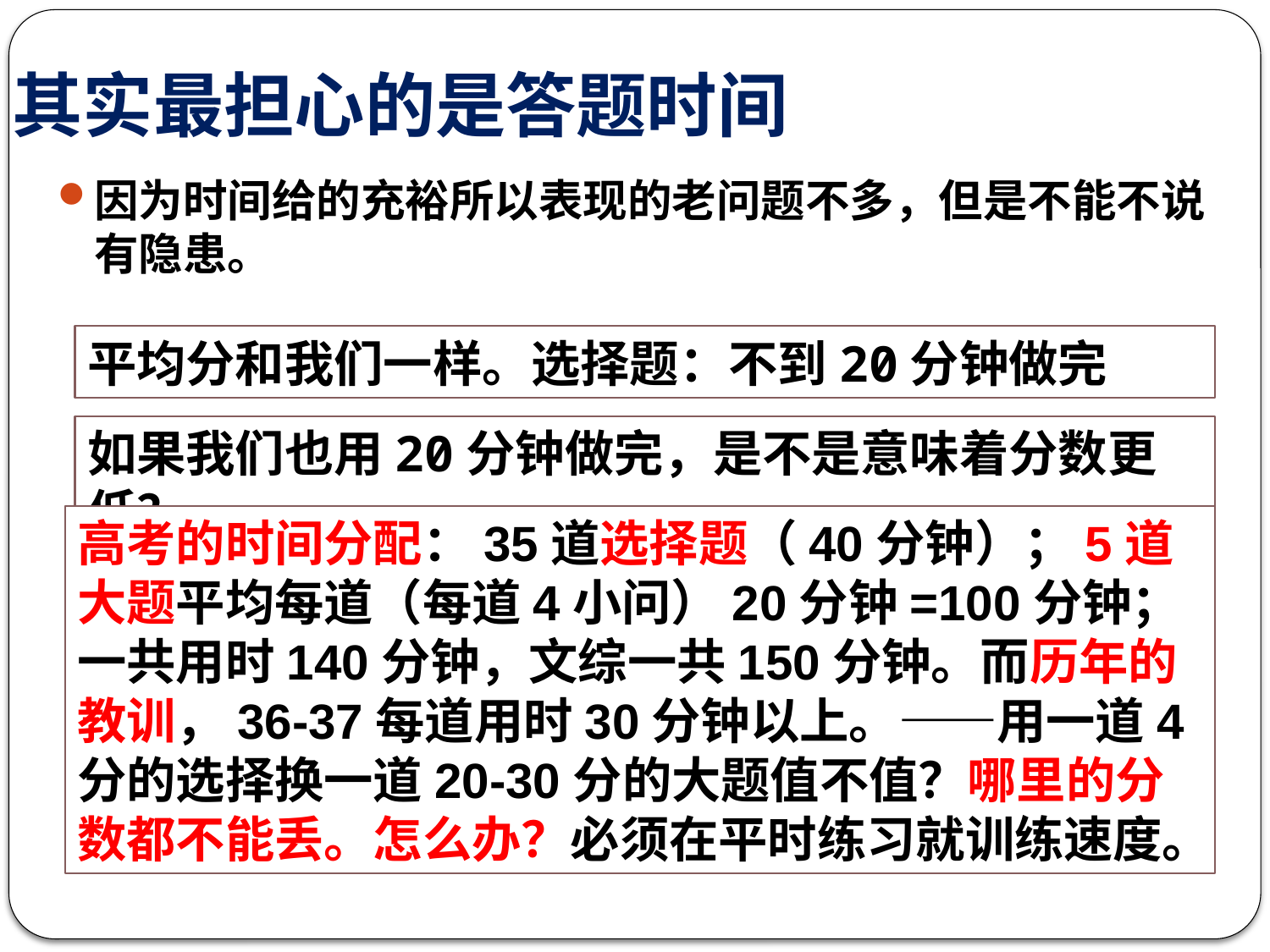

# 其实最担心的是答题时间
因为时间给的充裕所以表现的老问题不多，但是不能不说有隐患。
平均分和我们一样。选择题：不到20分钟做完
如果我们也用20分钟做完，是不是意味着分数更低？
高考的时间分配：35道选择题（40分钟）；5道大题平均每道（每道4小问）20分钟=100分钟；一共用时140分钟，文综一共150分钟。而历年的教训，36-37每道用时30分钟以上。——用一道4分的选择换一道20-30分的大题值不值？哪里的分数都不能丢。怎么办？必须在平时练习就训练速度。